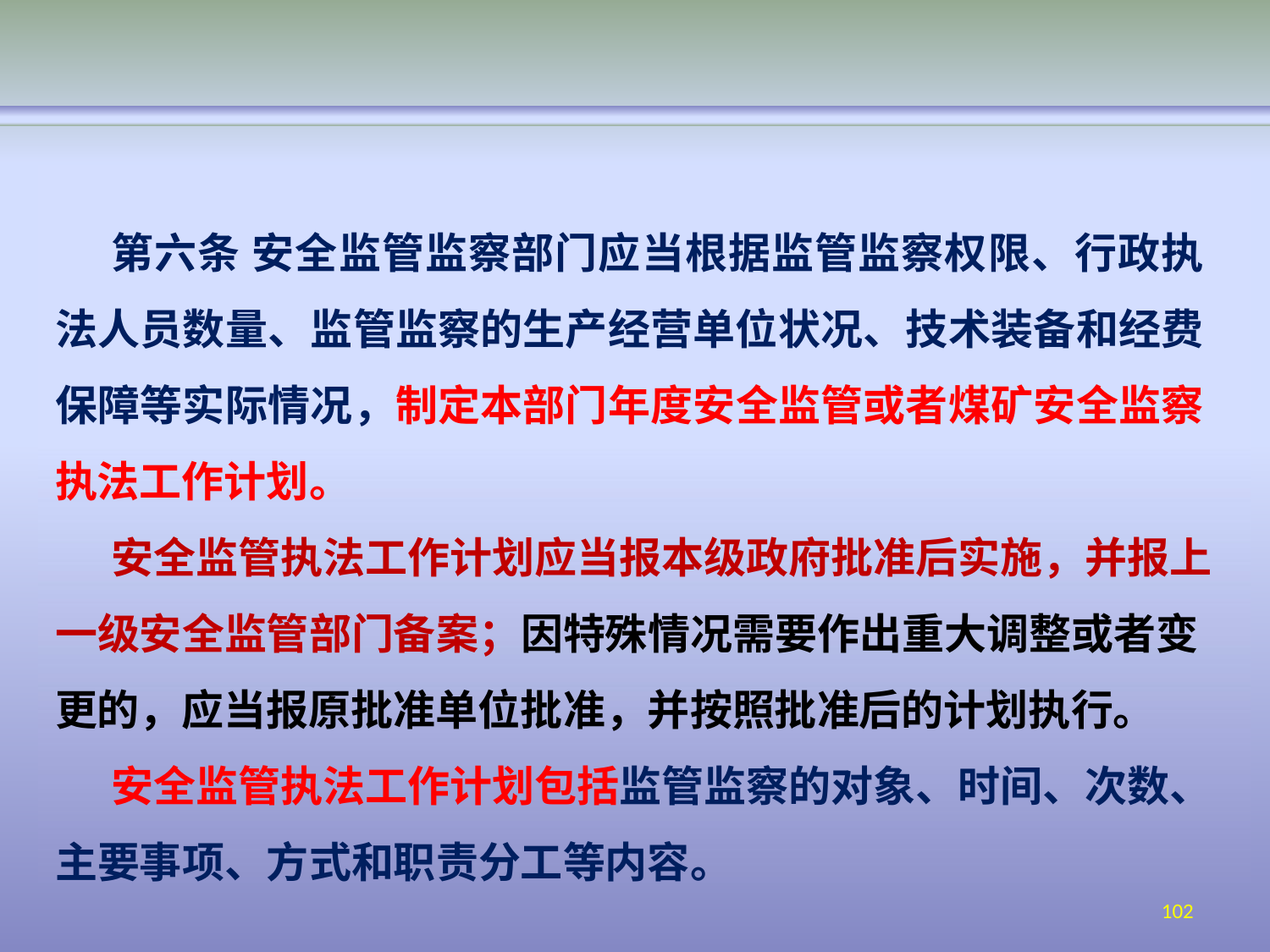

第六条 安全监管监察部门应当根据监管监察权限、行政执 法人员数量、监管监察的生产经营单位状况、技术装备和经费 保障等实际情况，制定本部门年度安全监管或者煤矿安全监察 执法工作计划。
安全监管执法工作计划应当报本级政府批准后实施，并报上 一级安全监管部门备案；因特殊情况需要作出重大调整或者变 更的，应当报原批准单位批准，并按照批准后的计划执行。
安全监管执法工作计划包括监管监察的对象、时间、次数、 主要事项、方式和职责分工等内容。
102